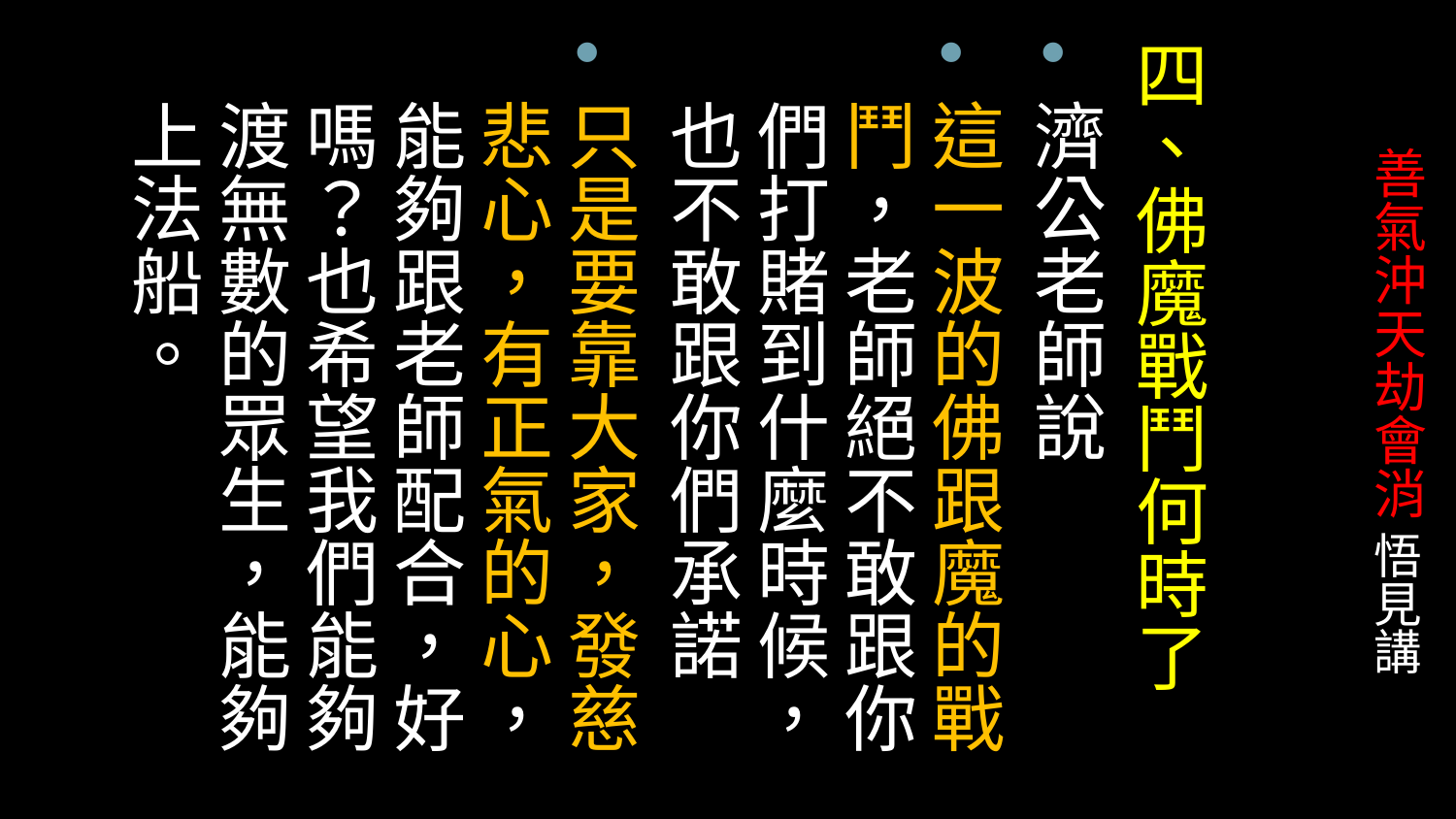

四、佛魔戰鬥何時了
濟公老師說
這一波的佛跟魔的戰鬥，老師絕不敢跟你們打賭到什麼時候，也不敢跟你們承諾
只是要靠大家，發慈悲心，有正氣的心，能夠跟老師配合，好嗎？也希望我們能夠渡無數的眾生，能夠上法船。
# 善氣沖天劫會消 悟見講